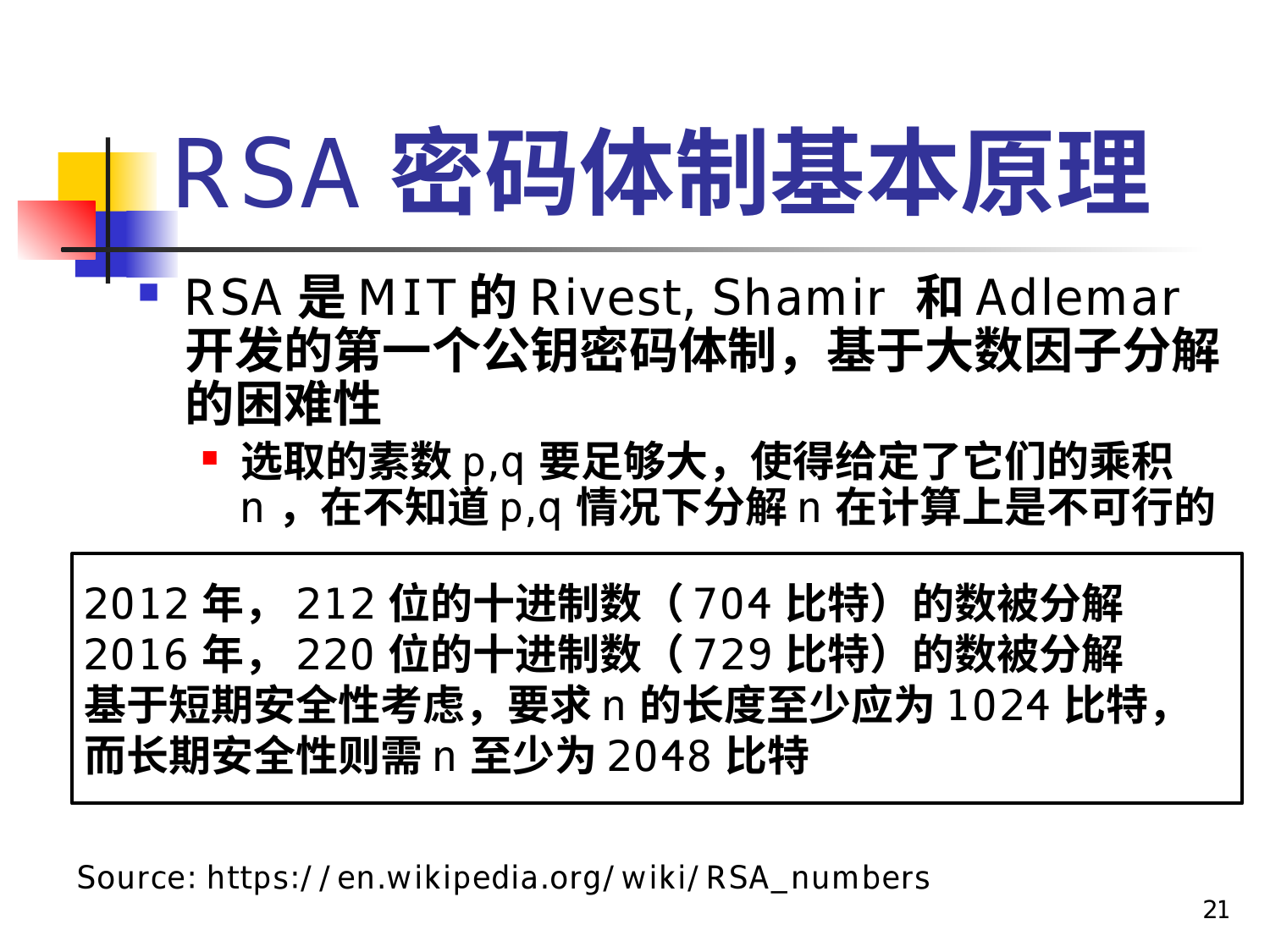

# RSA密码体制基本原理
RSA是MIT的Rivest, Shamir 和Adlemar开发的第一个公钥密码体制，基于大数因子分解的困难性
选取的素数p,q要足够大，使得给定了它们的乘积n，在不知道p,q情况下分解n在计算上是不可行的
2012年，212位的十进制数（704比特）的数被分解
2016年，220位的十进制数（729比特）的数被分解
基于短期安全性考虑，要求n的长度至少应为1024比特，而长期安全性则需n至少为2048比特
Source: https://en.wikipedia.org/wiki/RSA_numbers
21